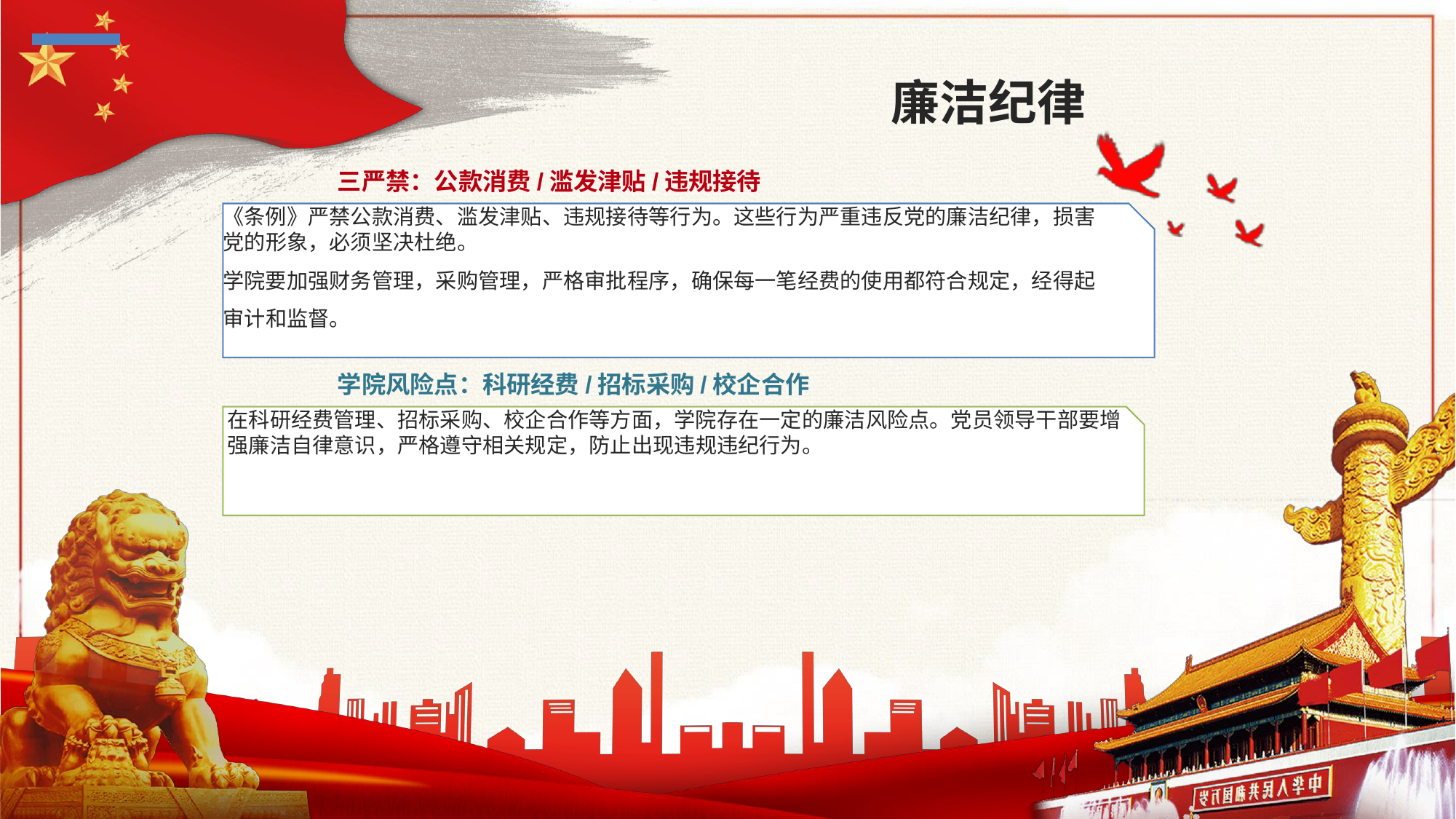

#
廉洁纪律
三严禁：公款消费/滥发津贴/违规接待

《条例》严禁公款消费、滥发津贴、违规接待等行为。这些行为严重违反党的廉洁纪律，损害党的形象，必须坚决杜绝。
学院要加强财务管理，采购管理，严格审批程序，确保每一笔经费的使用都符合规定，经得起审计和监督。
学院风险点：科研经费/招标采购/校企合作

在科研经费管理、招标采购、校企合作等方面，学院存在一定的廉洁风险点。党员领导干部要增强廉洁自律意识，严格遵守相关规定，防止出现违规违纪行为。